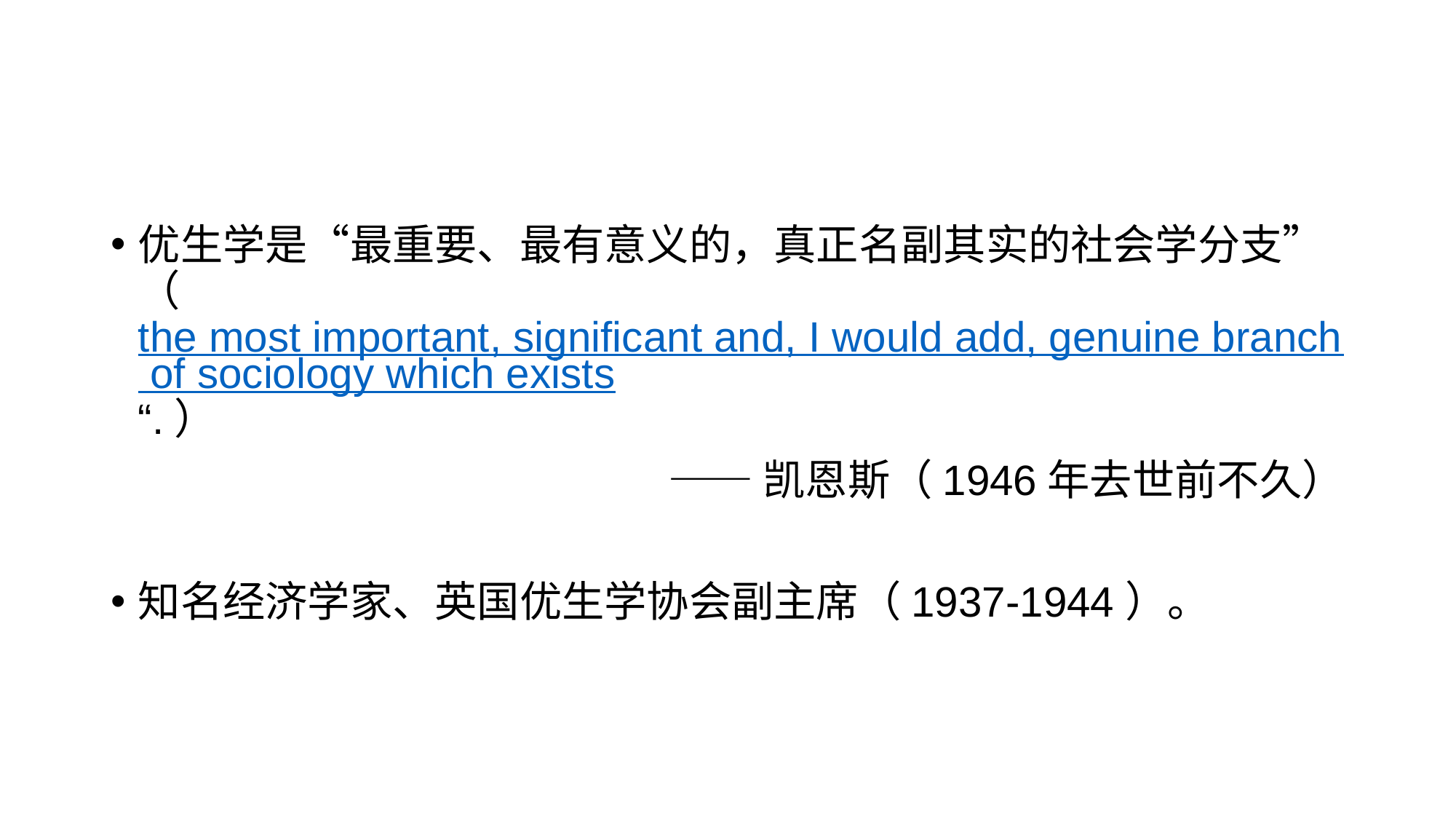

优生学是“最重要、最有意义的，真正名副其实的社会学分支”（the most important, significant and, I would add, genuine branch of sociology which exists“.）
	——凯恩斯（1946年去世前不久）

知名经济学家、英国优生学协会副主席（1937-1944）。